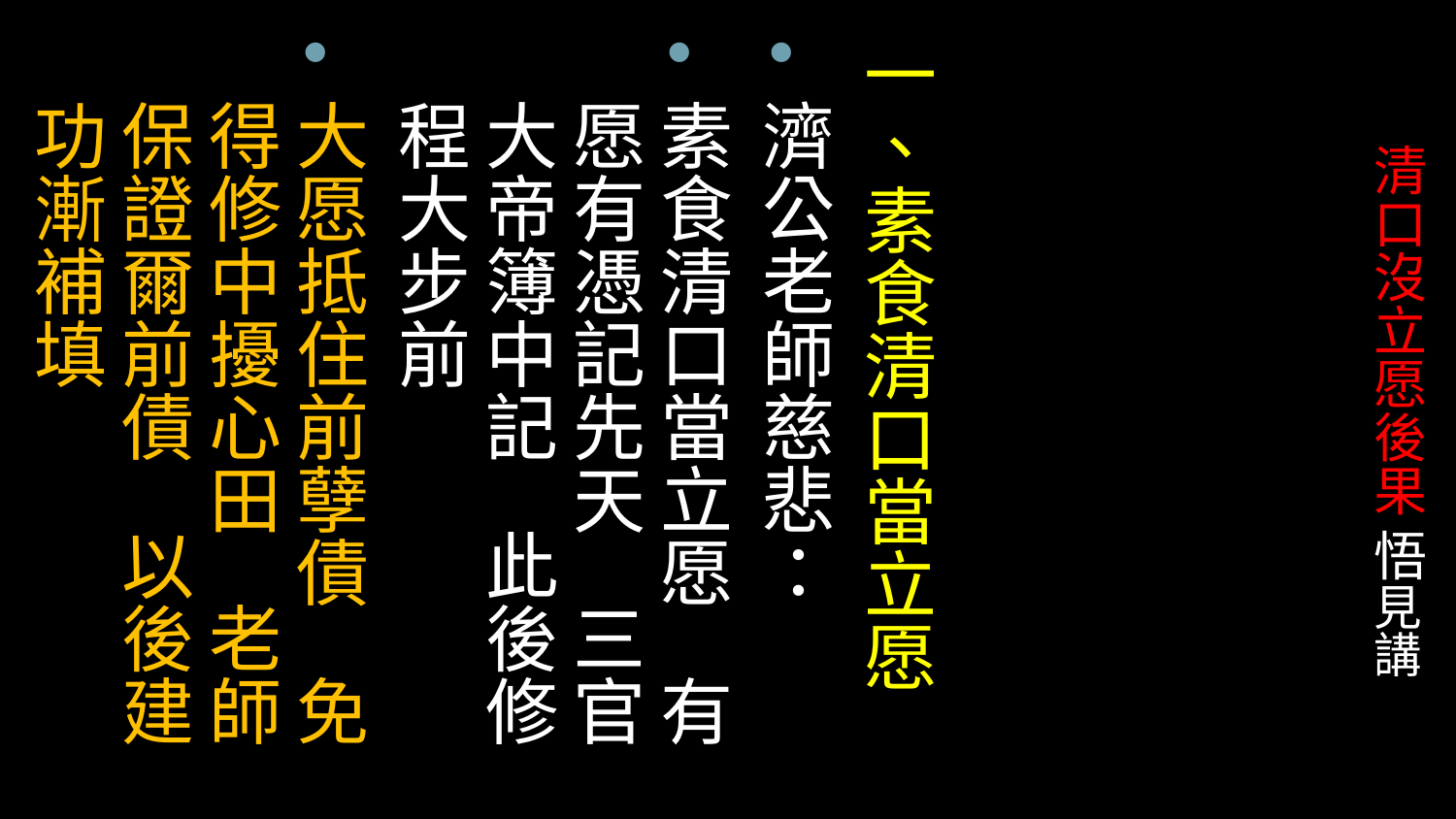

一、素食清口當立愿
濟公老師慈悲：
素食清口當立愿    有愿有憑記先天    三官大帝簿中記    此後修程大步前
大愿抵住前孽債    免得修中擾心田    老師保證爾前債    以後建功漸補填
# 清口沒立愿後果 悟見講